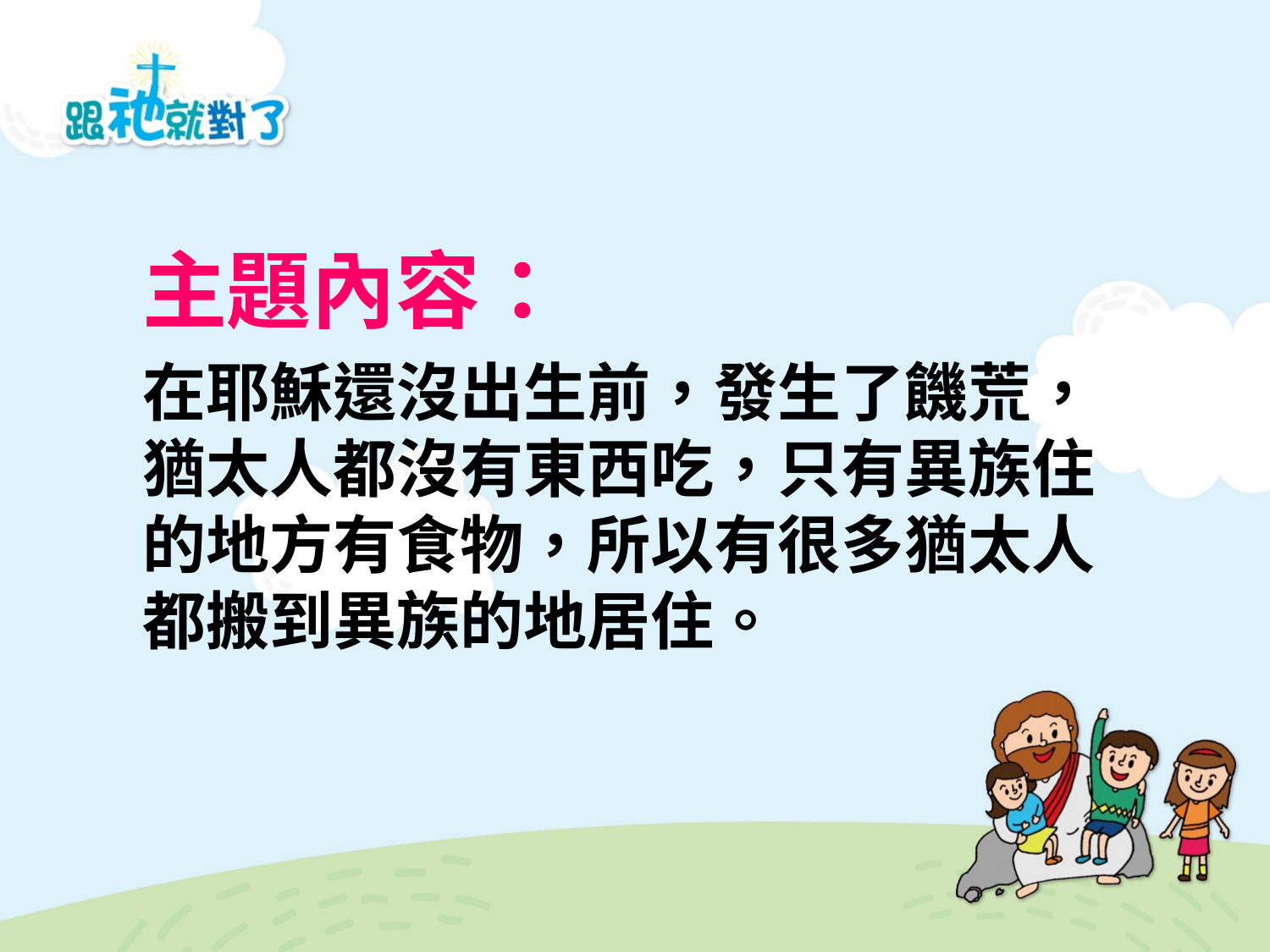

主題內容：
在耶穌還沒出生前，發生了饑荒，猶太人都沒有東西吃，只有異族住的地方有食物，所以有很多猶太人都搬到異族的地居住。